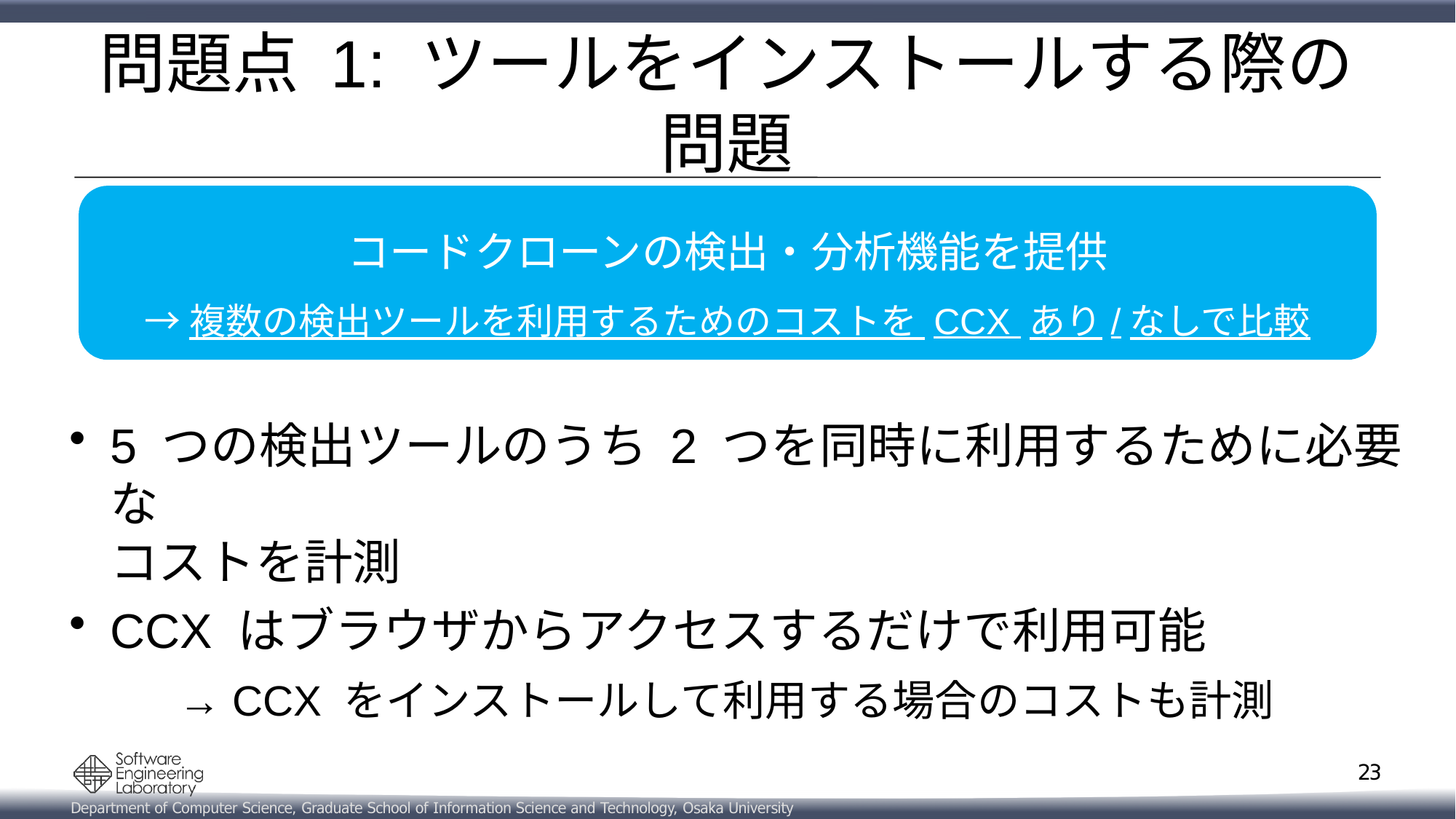

# 問題点 1: ツールをインストールする際の問題
コードクローンの検出・分析機能を提供
→ 複数の検出ツールを利用するためのコストを CCX あり/なしで比較
5 つの検出ツールのうち 2 つを同時に利用するために必要な
コストを計測
CCX はブラウザからアクセスするだけで利用可能
	→ CCX をインストールして利用する場合のコストも計測
23